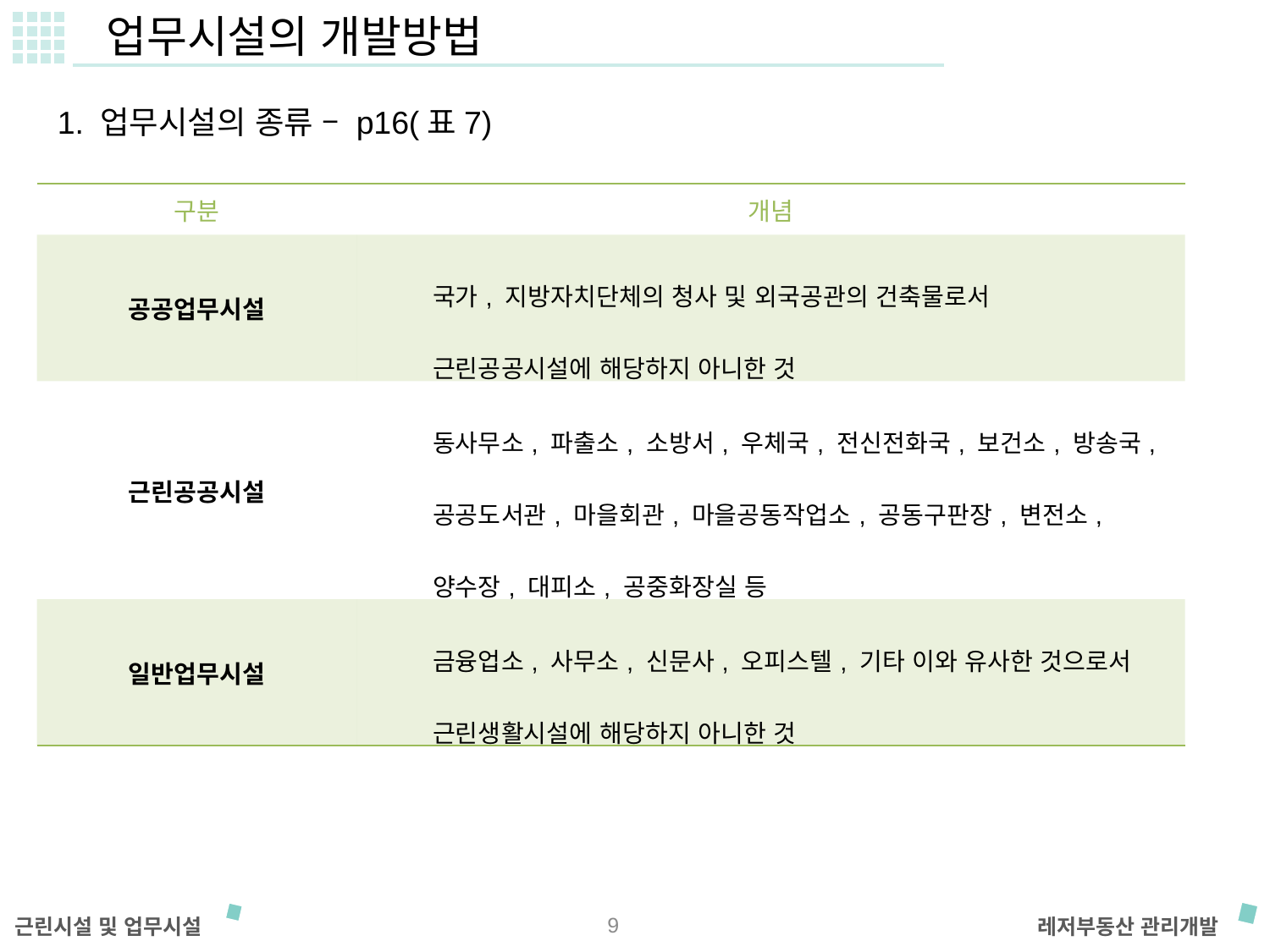

업무시설의 개발방법

1. 업무시설의 종류 – p16(표7)
| 구분 | 개념 |
| --- | --- |
| 공공업무시설 | 국가, 지방자치단체의 청사 및 외국공관의 건축물로서 근린공공시설에 해당하지 아니한 것 |
| 근린공공시설 | 동사무소, 파출소, 소방서, 우체국, 전신전화국, 보건소, 방송국, 공공도서관, 마을회관, 마을공동작업소, 공동구판장, 변전소, 양수장, 대피소, 공중화장실 등 |
| 일반업무시설 | 금융업소, 사무소, 신문사, 오피스텔, 기타 이와 유사한 것으로서 근린생활시설에 해당하지 아니한 것 |
9